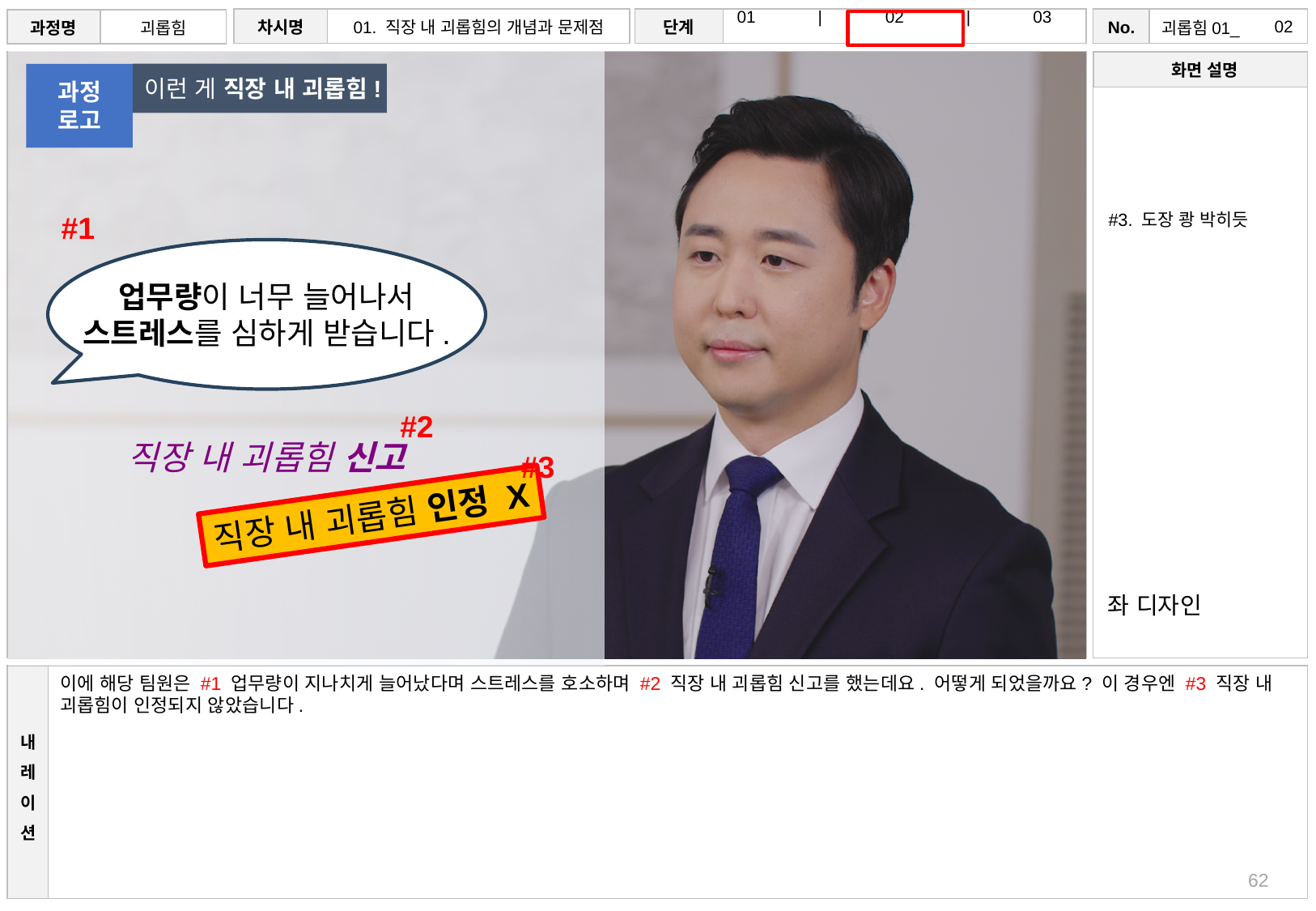

# 02
이런 게 직장 내 괴롭힘!
과정
로고
#1
#3. 도장 쾅 박히듯
업무량이 너무 늘어나서
스트레스를 심하게 받습니다.
#2
직장 내 괴롭힘 신고
#3
직장 내 괴롭힘 인정 X
좌 디자인
이에 해당 팀원은 #1 업무량이 지나치게 늘어났다며 스트레스를 호소하며 #2 직장 내 괴롭힘 신고를 했는데요. 어떻게 되었을까요? 이 경우엔 #3 직장 내 괴롭힘이 인정되지 않았습니다.

62